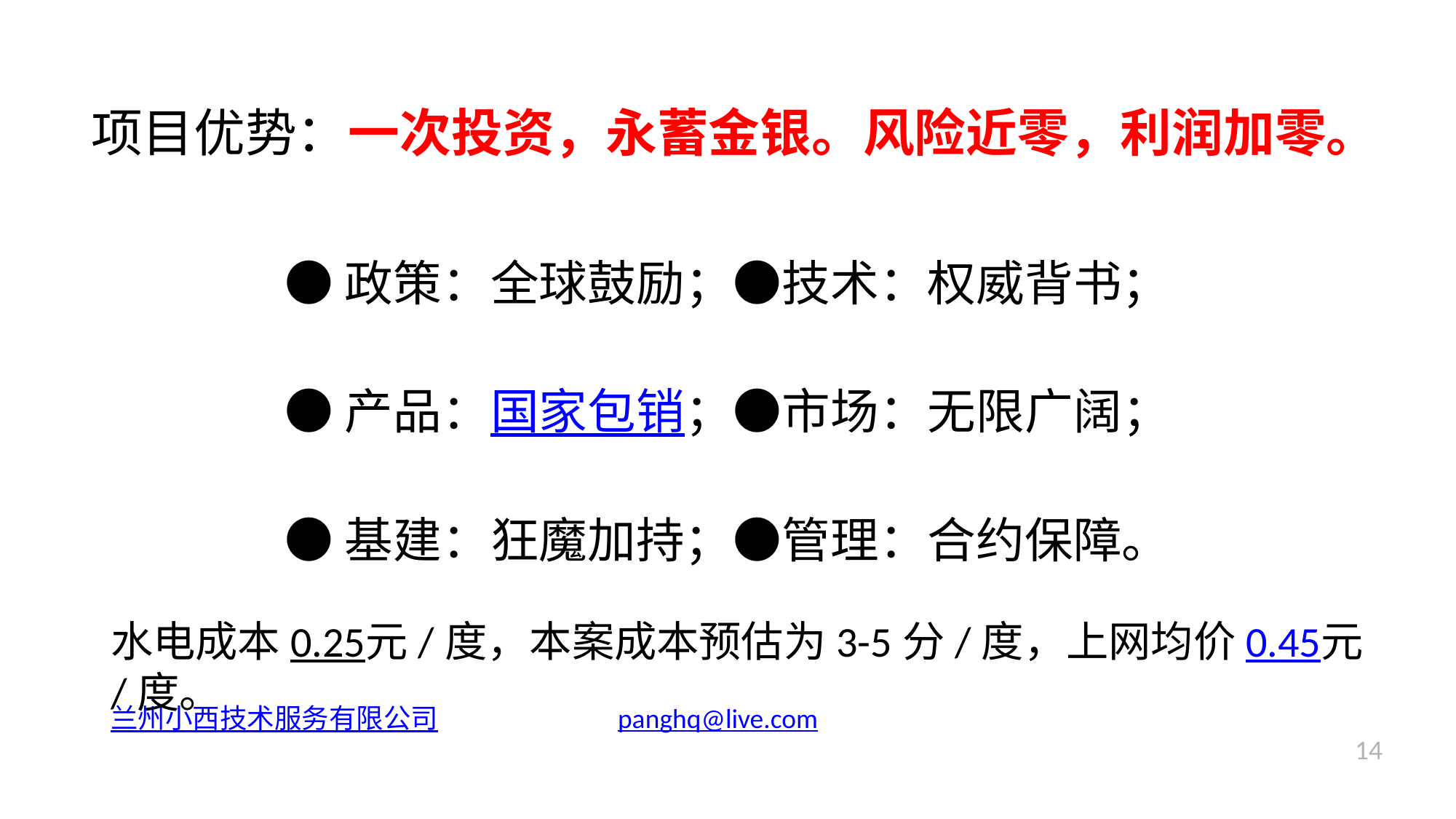

# 项目优势：一次投资，永蓄金银。风险近零，利润加零。
●政策：全球鼓励；●技术：权威背书；
●产品：国家包销；●市场：无限广阔；
●基建：狂魔加持；●管理：合约保障。
水电成本0.25元/度，本案成本预估为3-5分/度，上网均价0.45元/度。
兰州小西技术服务有限公司                            panghq@live.com
14